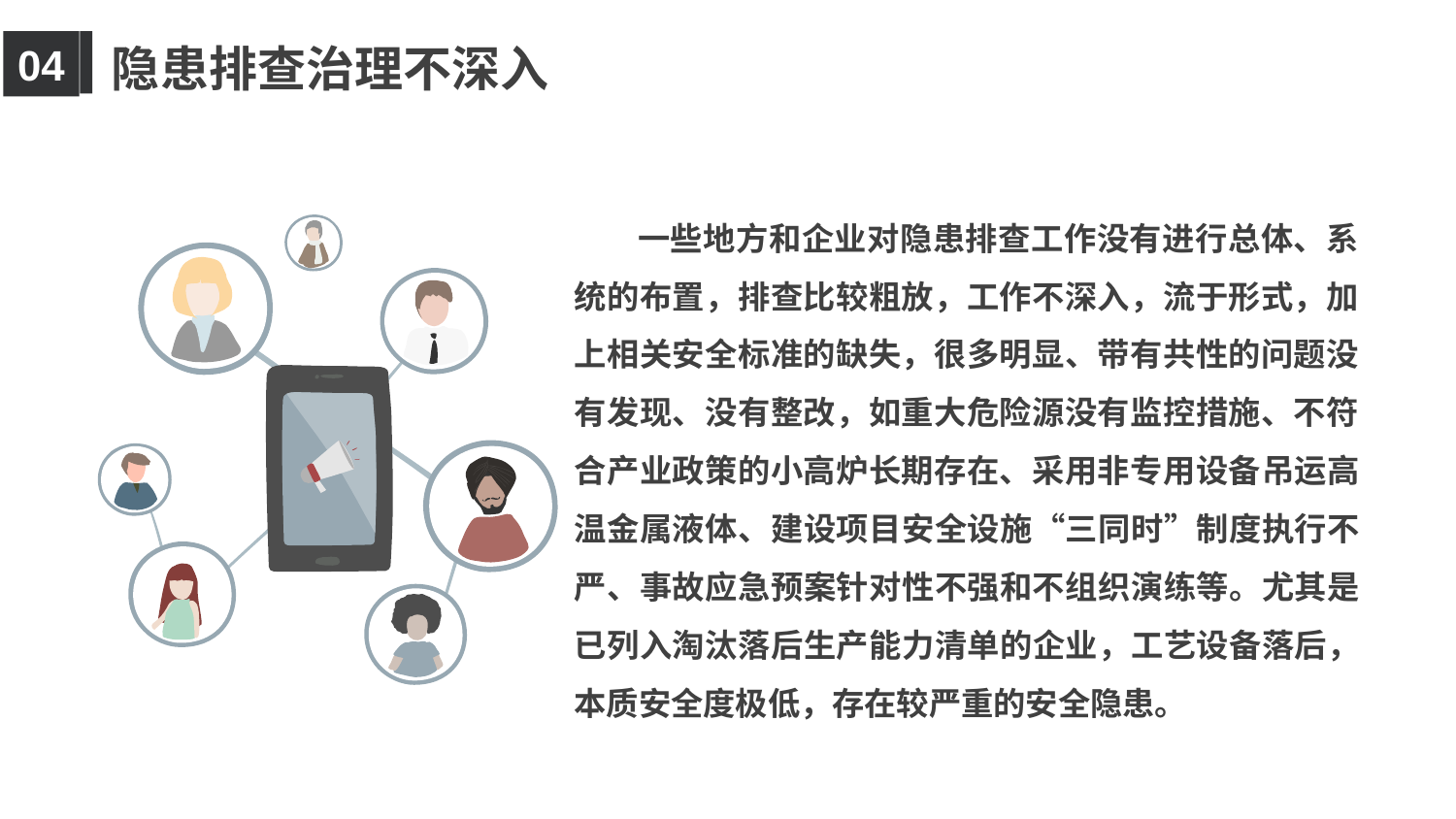

04

隐患排查治理不深入
       一些地方和企业对隐患排查工作没有进行总体、系统的布置，排查比较粗放，工作不深入，流于形式，加上相关安全标准的缺失，很多明显、带有共性的问题没有发现、没有整改，如重大危险源没有监控措施、不符合产业政策的小高炉长期存在、采用非专用设备吊运高温金属液体、建设项目安全设施“三同时”制度执行不严、事故应急预案针对性不强和不组织演练等。尤其是已列入淘汰落后生产能力清单的企业，工艺设备落后，本质安全度极低，存在较严重的安全隐患。